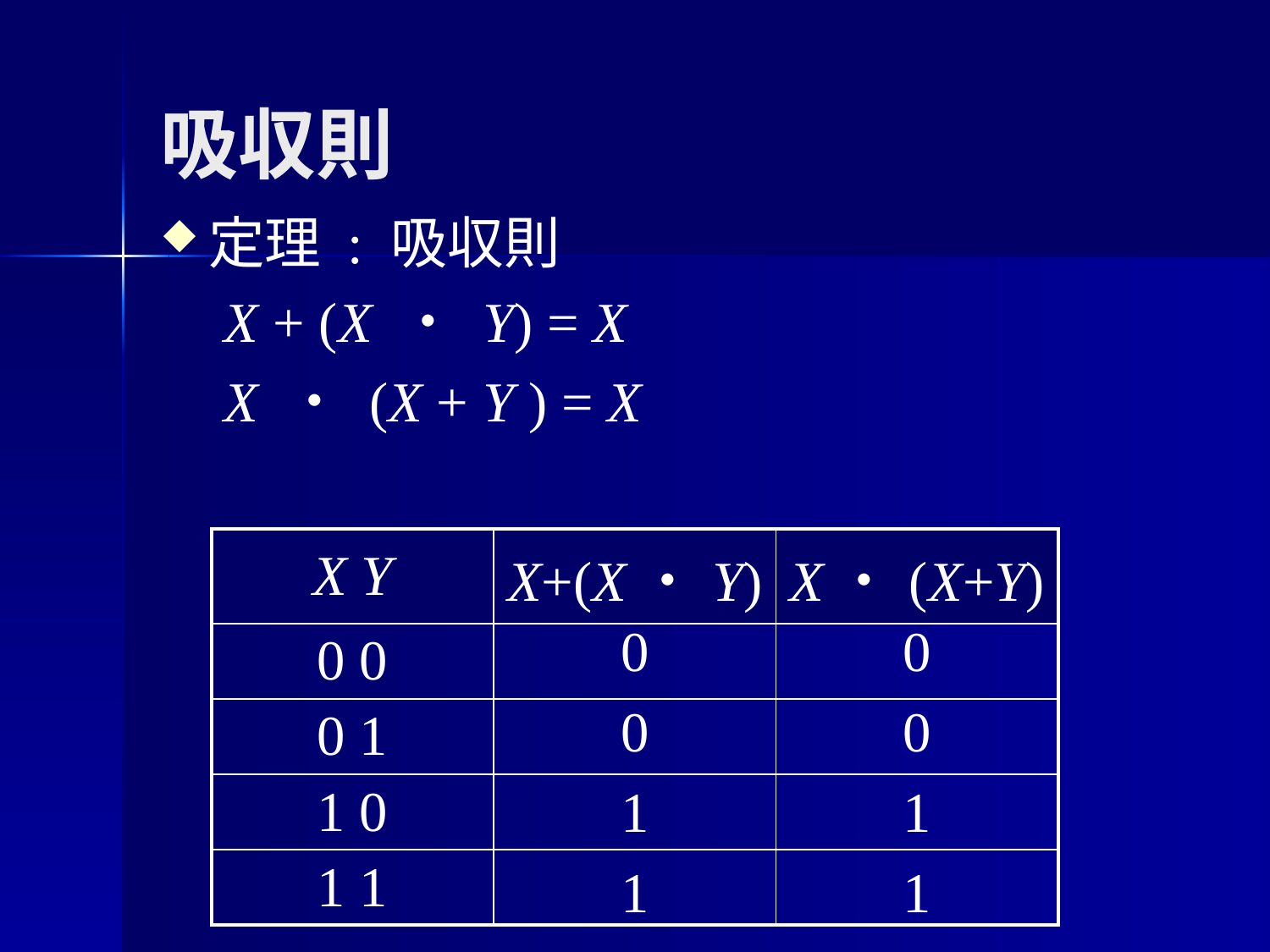

# 吸収則
定理 : 吸収則
X + (X ・ Y) = X
X ・ (X + Y ) = X

| X Y | X+(X・Y) | X・(X+Y) |
| --- | --- | --- |
| 0 0 |  |  |
| 0 1 |  |  |
| 1 0 |  |  |
| 1 1 |  |  |
0
0
0
0
1
1
1
1